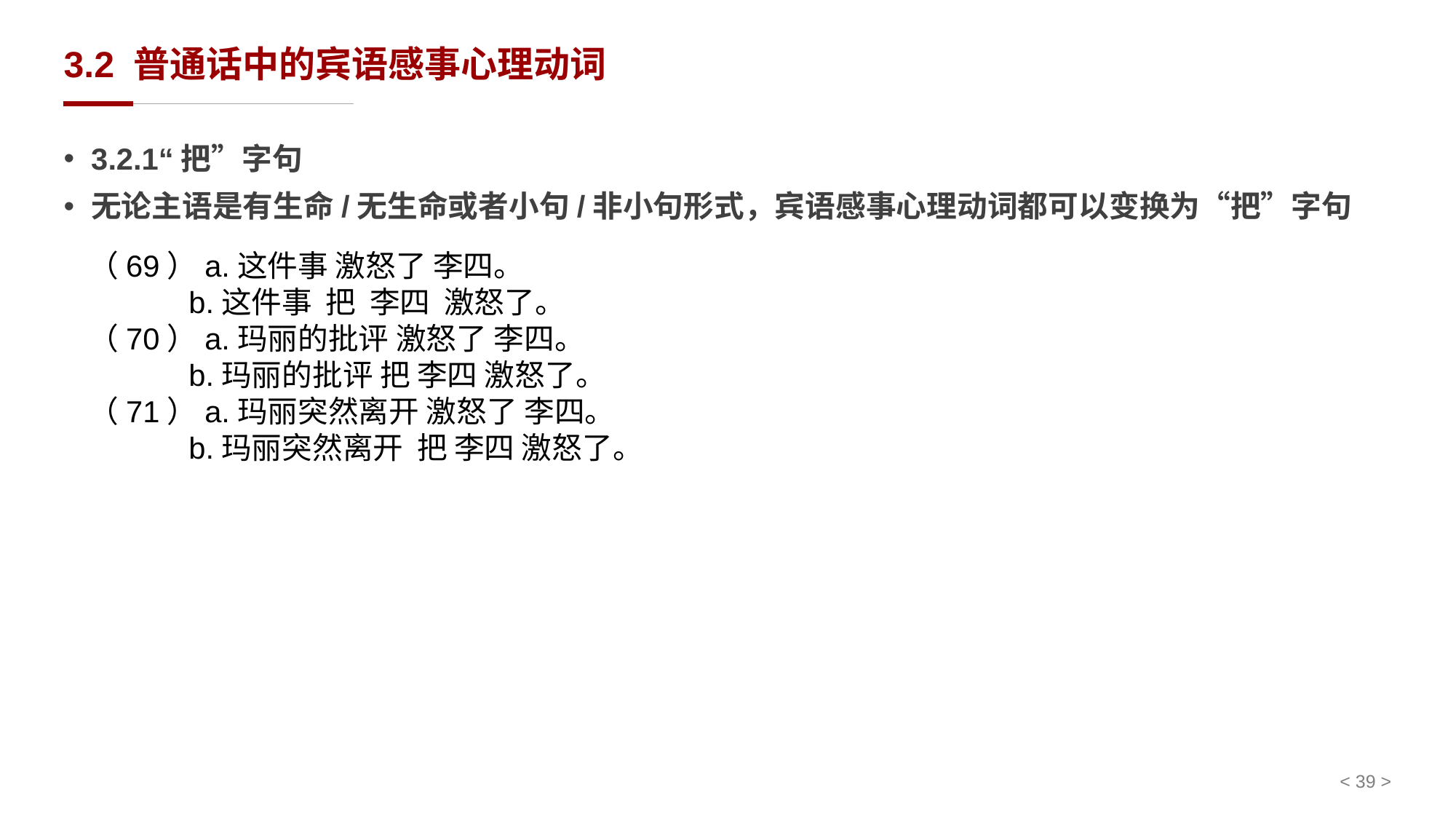

# 3.2 普通话中的宾语感事心理动词
3.2.1“把”字句
无论主语是有生命/无生命或者小句/非小句形式，宾语感事心理动词都可以变换为“把”字句
（69）a.这件事 激怒了 李四。
            b.这件事  把  李四  激怒了。
（70）a.玛丽的批评 激怒了 李四。
            b.玛丽的批评 把 李四 激怒了。
（71）a.玛丽突然离开 激怒了 李四。
            b.玛丽突然离开  把 李四 激怒了。
< 39 >